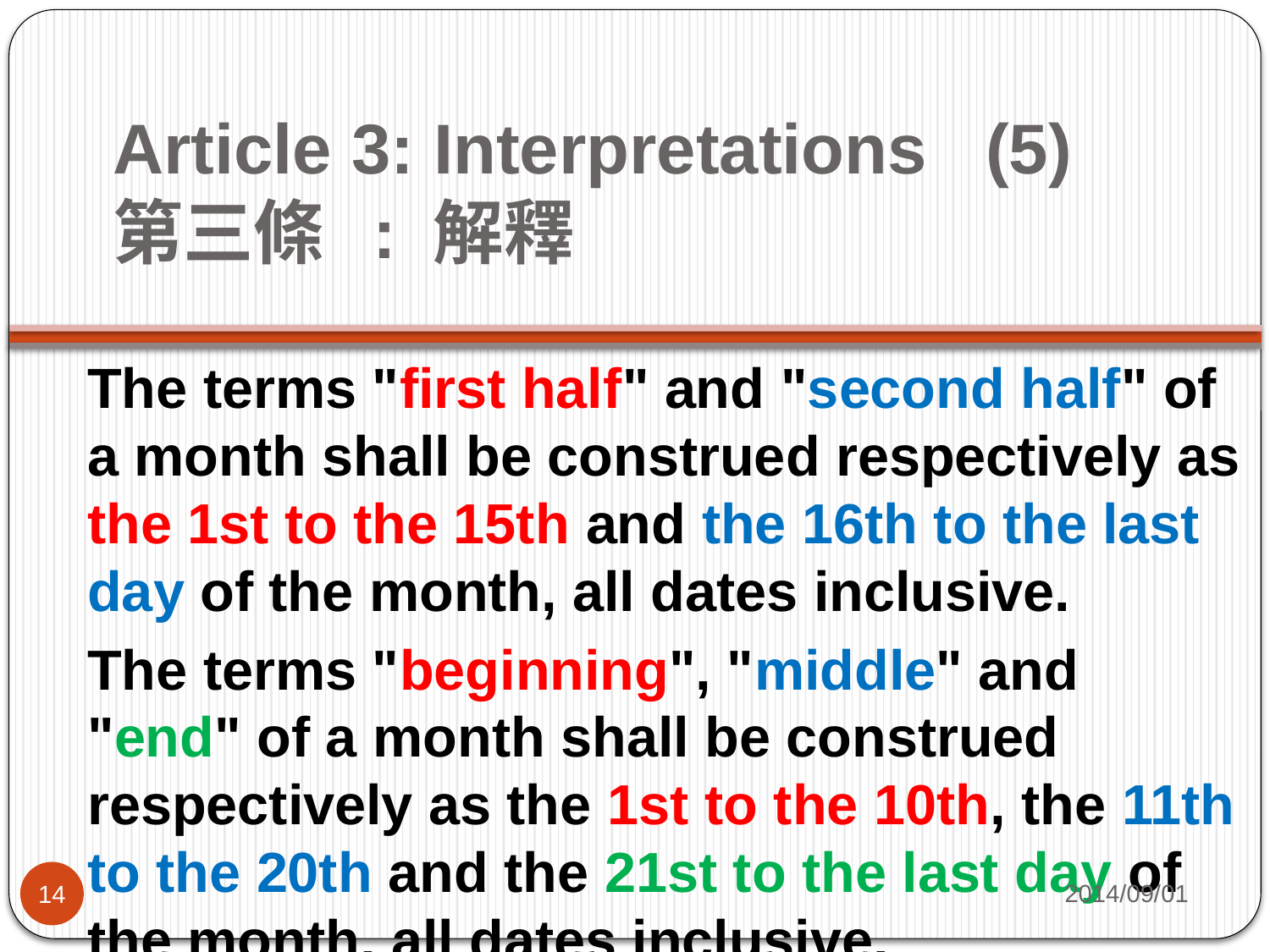

# Article 3: Interpretations   (5)   第三條  : 解釋
The terms "first half" and "second half" of a month shall be construed respectively as the 1st to the 15th and the 16th to the last day of the month, all dates inclusive.
The terms "beginning", "middle" and "end" of a month shall be construed respectively as the 1st to the 10th, the 11th to the 20th and the 21st to the last day of the month, all dates inclusive.
2014/09/01
14